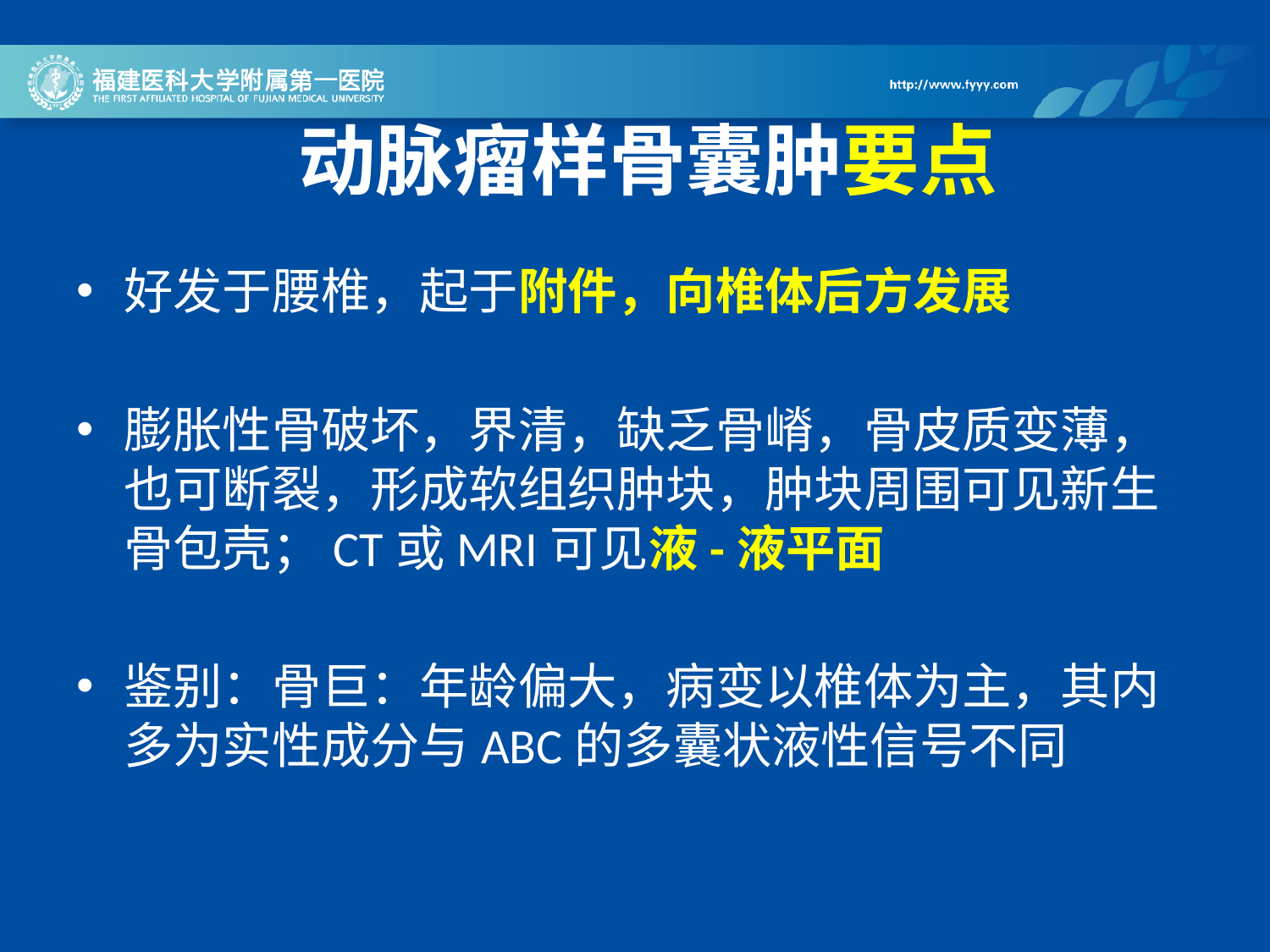

动脉瘤样骨囊肿要点
好发于腰椎，起于附件，向椎体后方发展

膨胀性骨破坏，界清，缺乏骨嵴，骨皮质变薄，也可断裂，形成软组织肿块，肿块周围可见新生骨包壳；CT或MRI可见液-液平面

鉴别：骨巨：年龄偏大，病变以椎体为主，其内多为实性成分与ABC的多囊状液性信号不同